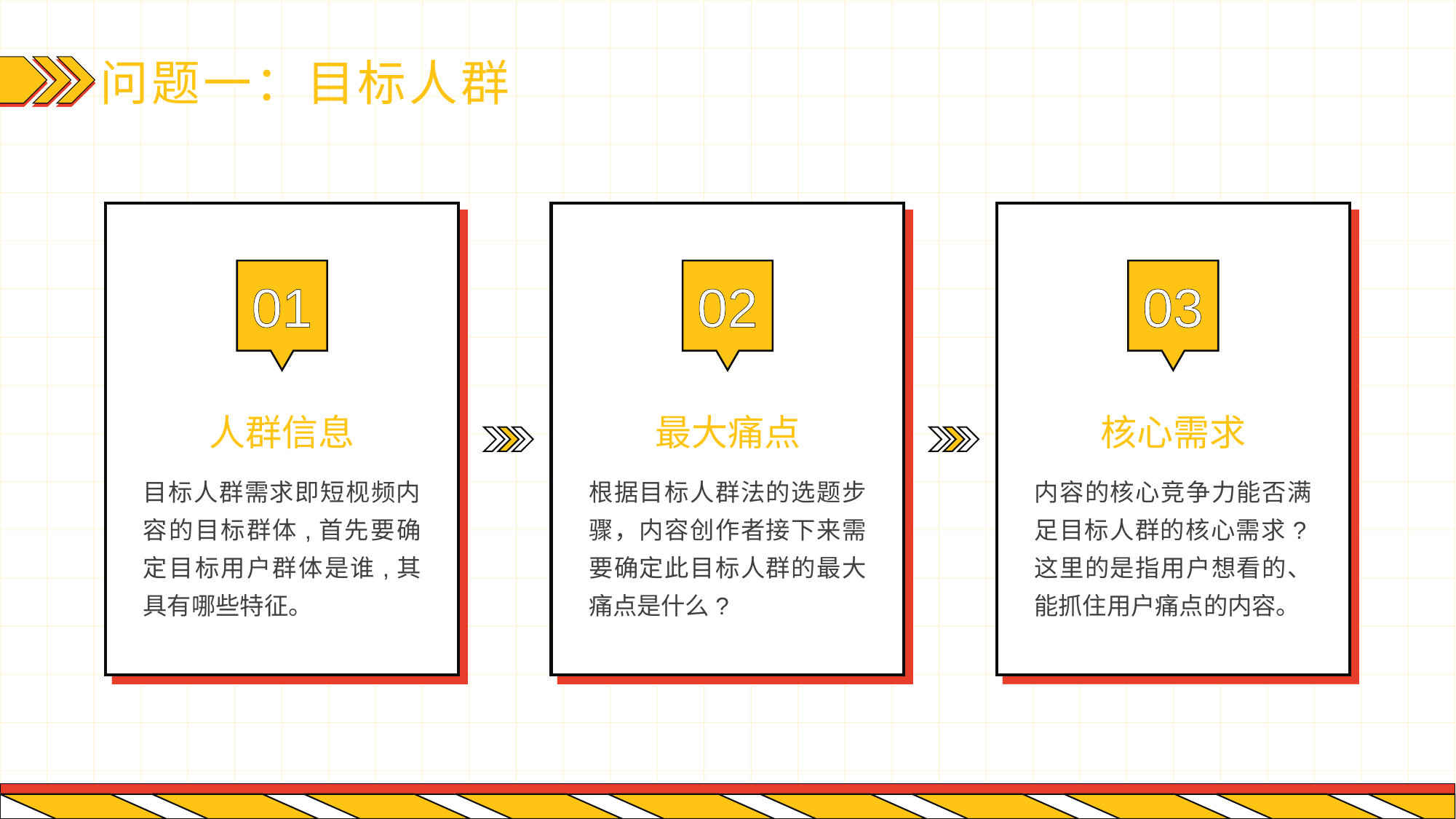

# 问题一：目标人群

01

02

03
人群信息
最大痛点
核心需求

目标人群需求即短枧频内容的目标群体,首先要确定目标用户群体是谁,其具有哪些特征。
根据目标人群法的选题步骤，内容创作者接下来需要确定此目标人群的最大痛点是什么?
内容的核心竞争力能否满足目标人群的核心需求?这里的是指用户想看的、能抓住用户痛点的内容。